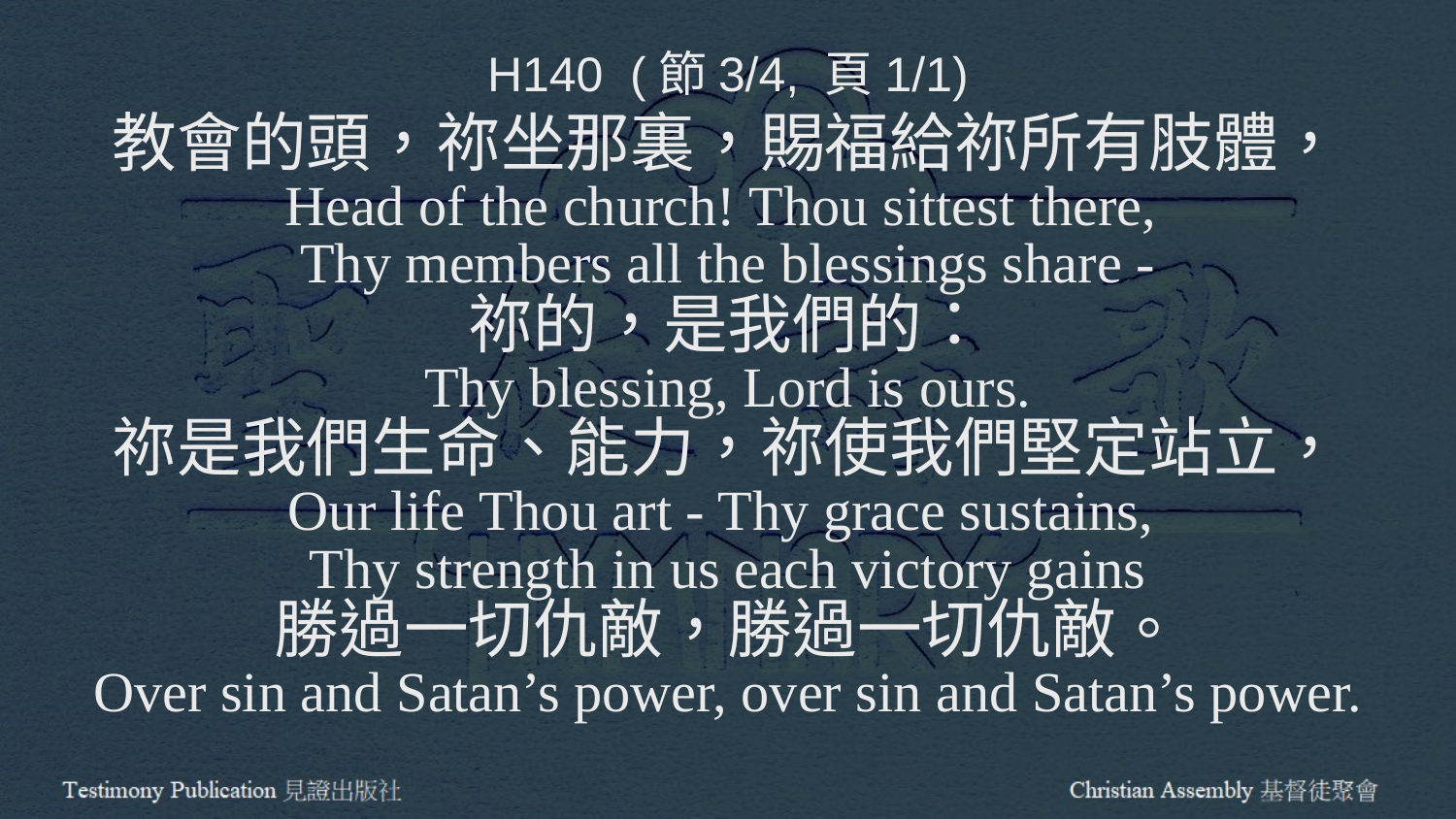

H140  (節3/4, 頁1/1)
教會的頭，祢坐那裏，賜福給祢所有肢體，
Head of the church! Thou sittest there,
Thy members all the blessings share -
祢的，是我們的：
Thy blessing, Lord is ours.
祢是我們生命、能力，祢使我們堅定站立，
Our life Thou art - Thy grace sustains,
Thy strength in us each victory gains
勝過一切仇敵，勝過一切仇敵。
Over sin and Satan’s power, over sin and Satan’s power.